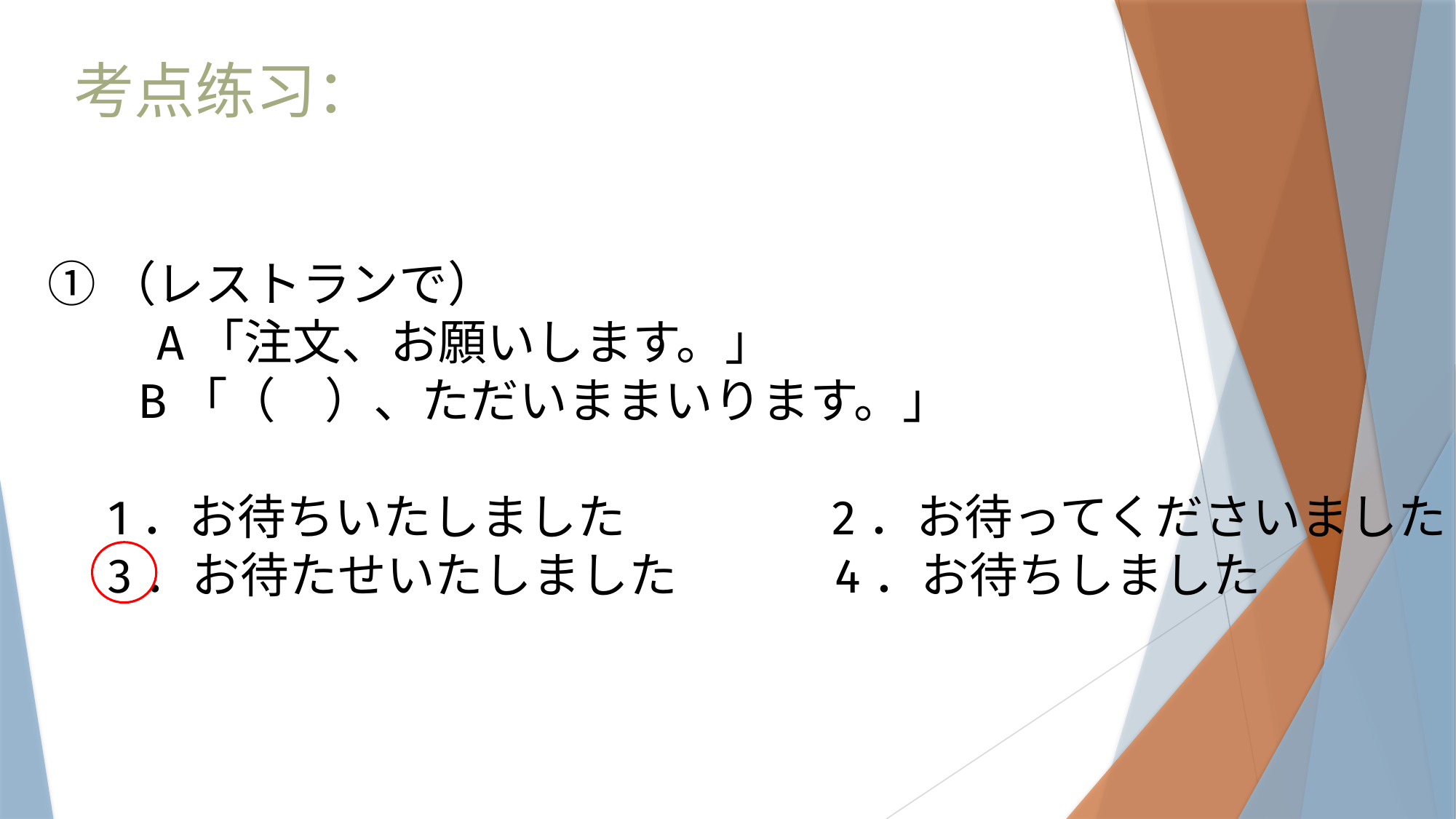

考点练习：
①（レストランで）
　　A「注文、お願いします。」
       B「（　）、ただいままいります。」

　1．お待ちいたしました　　　　2．お待ってくださいました
　3．お待たせいたしました　　　4．お待ちしました